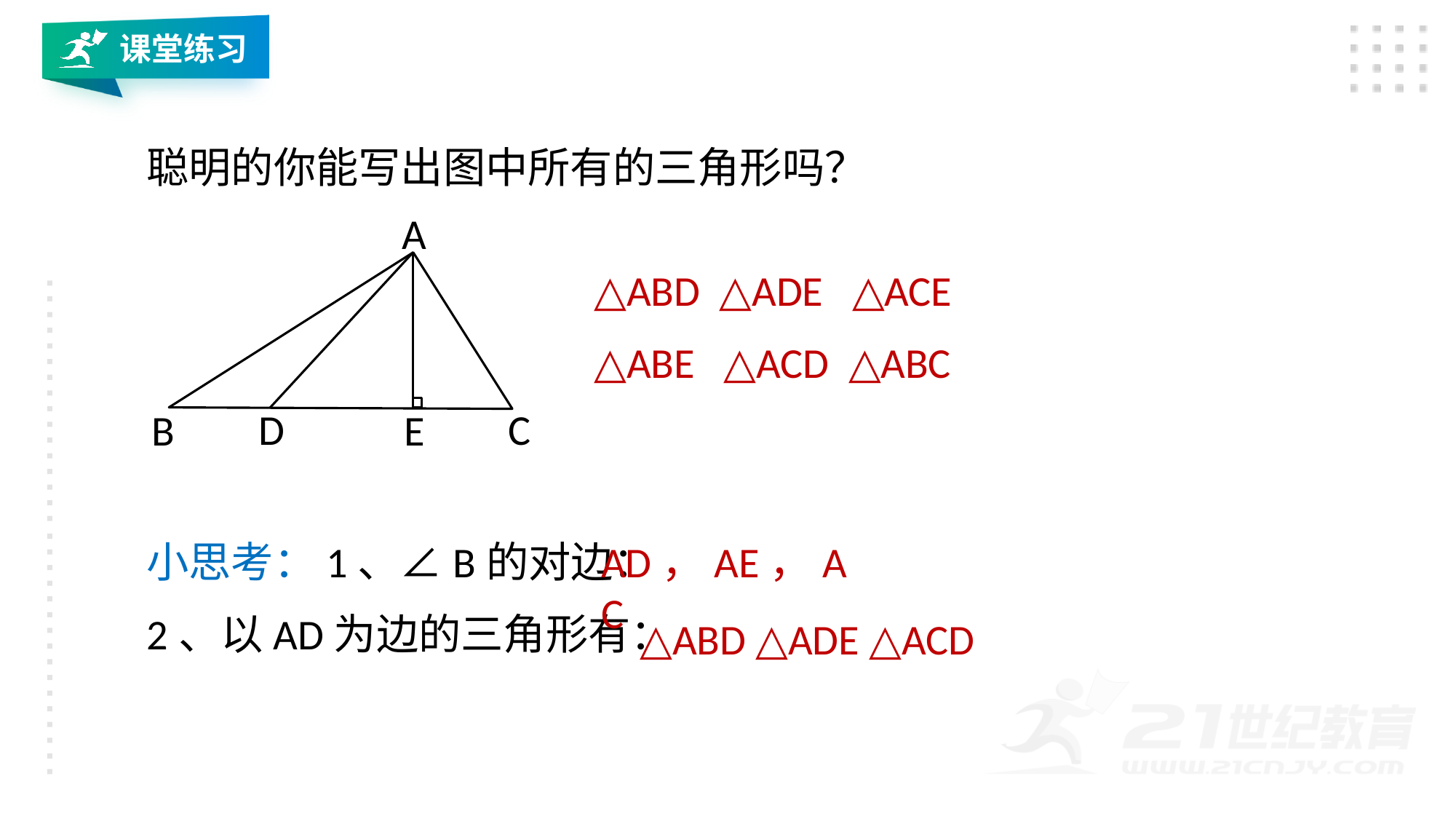

课堂练习
聪明的你能写出图中所有的三角形吗？
A

D
C
B
E
△ABD  △ADE   △ACE
△ABE   △ACD  △ABC
小思考：1、∠B的对边：
2、以AD为边的三角形有：
AD，AE，AC
△ABD △ADE △ACD